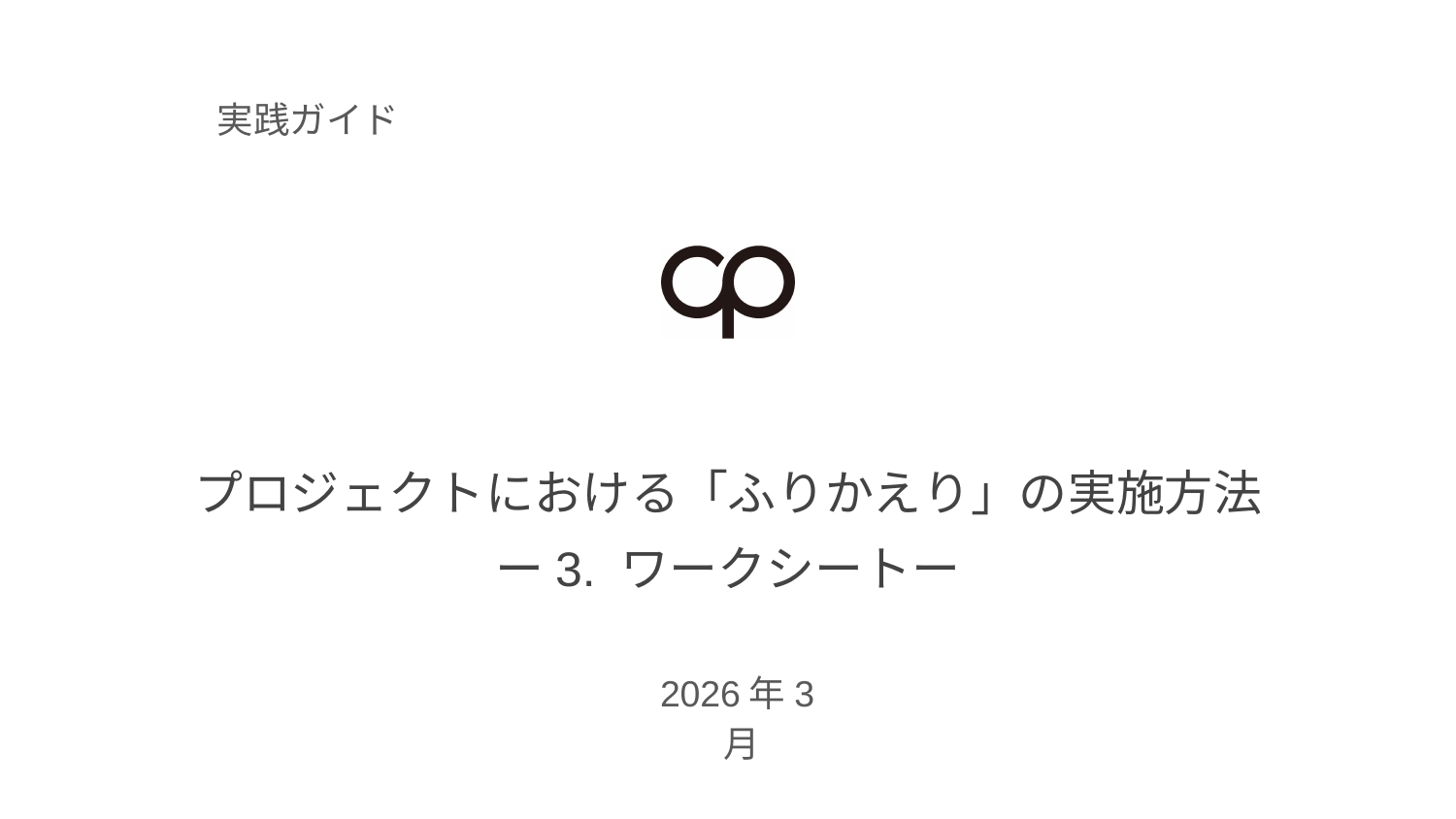

実践ガイド
# プロジェクトにおける「ふりかえり」の実施方法
ー3. ワークシートー
2026年3月